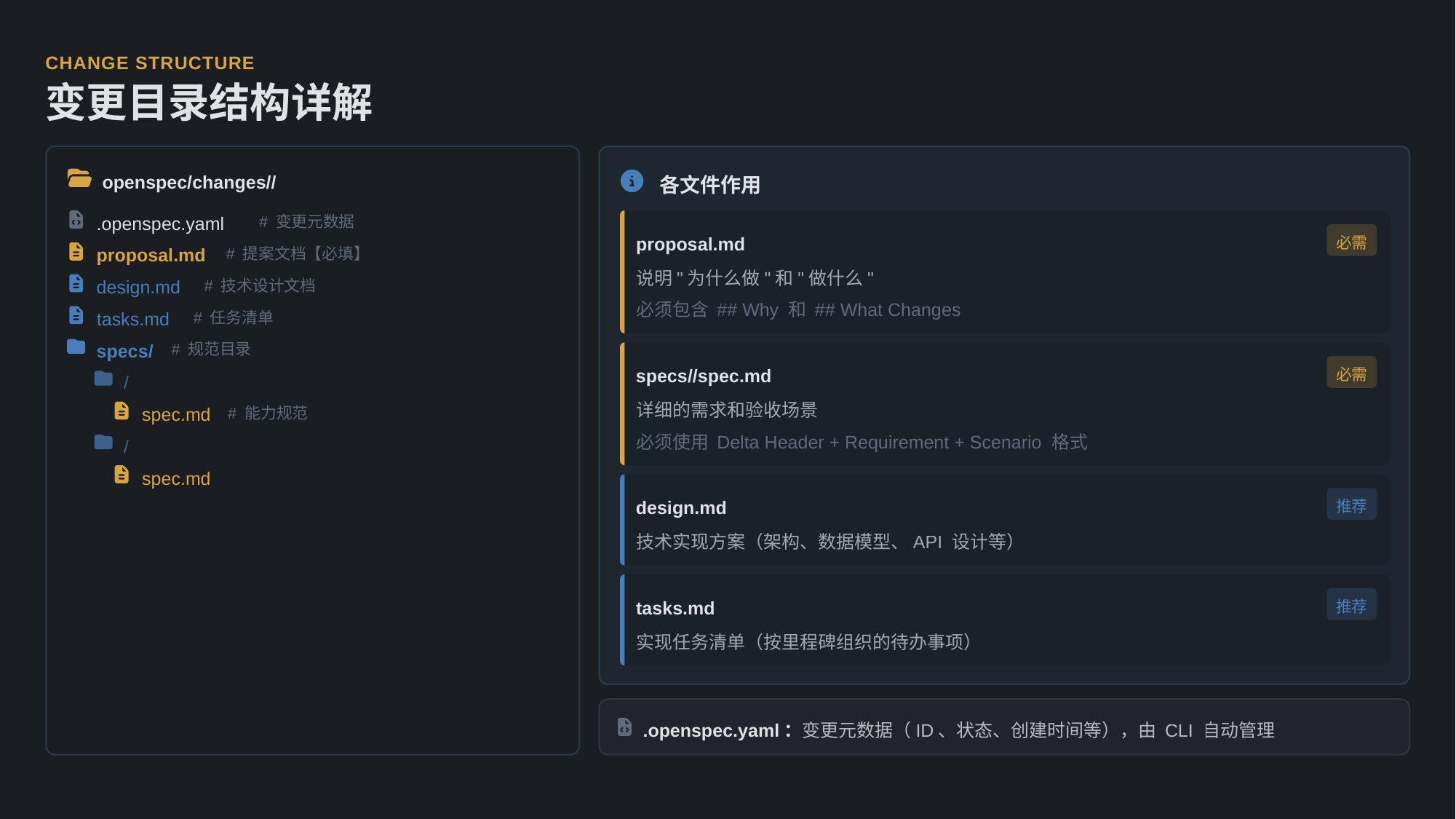

CHANGE STRUCTURE
变更目录结构详解

openspec/changes//
各文件作用

.openspec.yaml
# 变更元数据

必需
proposal.md
proposal.md
# 提案文档【必填】

说明"为什么做"和"做什么"
design.md
# 技术设计文档

必须包含 ## Why 和 ## What Changes
tasks.md
# 任务清单

specs/
# 规范目录

必需
specs//spec.md
/

详细的需求和验收场景
spec.md
# 能力规范

必须使用 Delta Header + Requirement + Scenario 格式
/

spec.md

推荐
design.md
技术实现方案（架构、数据模型、API 设计等）

推荐
tasks.md
实现任务清单（按里程碑组织的待办事项）

.openspec.yaml：变更元数据（ID、状态、创建时间等），由 CLI 自动管理